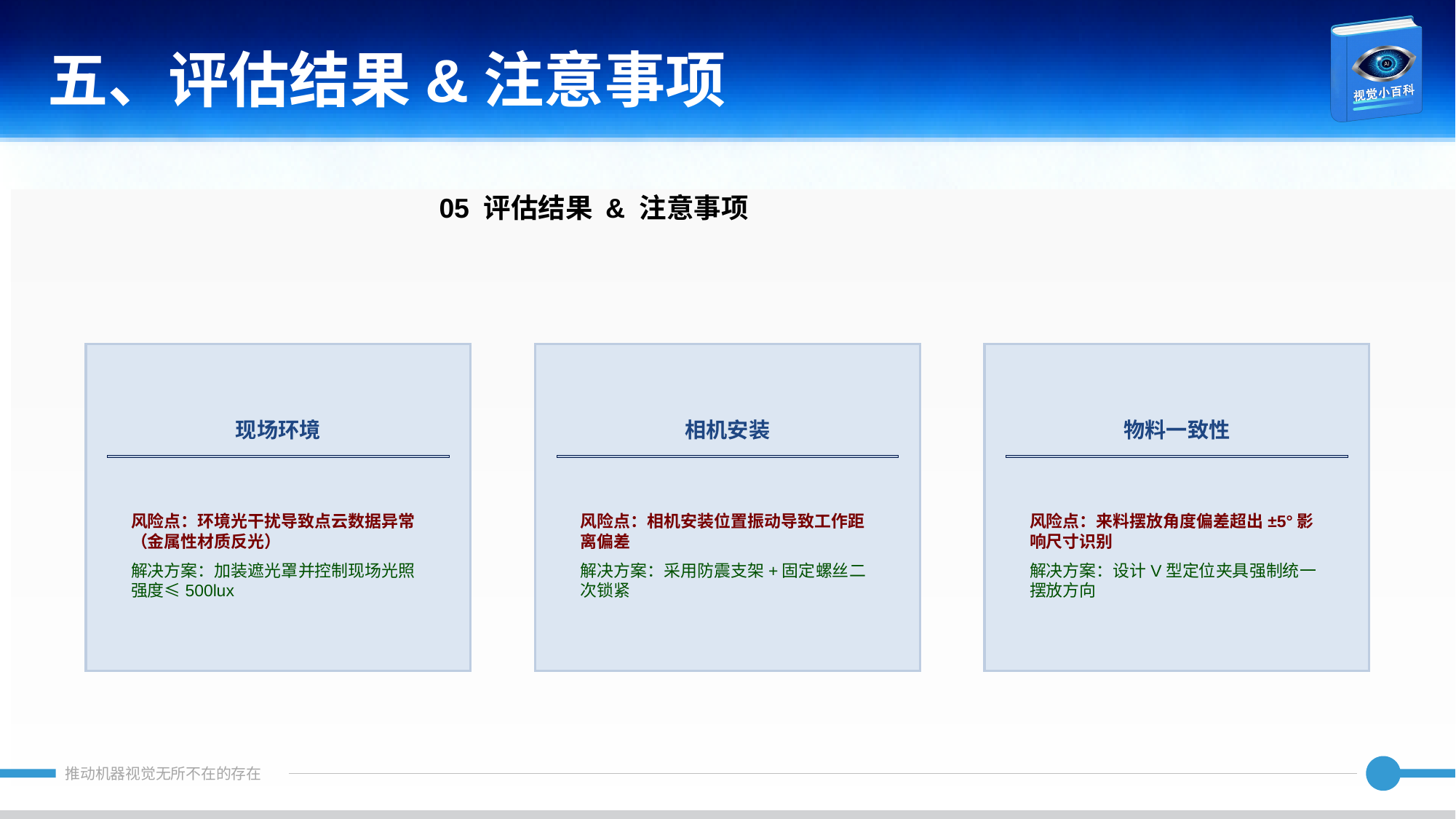

五、评估结果&注意事项

05 评估结果 & 注意事项

现场环境

相机安装

物料一致性

风险点：环境光干扰导致点云数据异常（金属性材质反光）
解决方案：加装遮光罩并控制现场光照强度≤500lux

风险点：相机安装位置振动导致工作距离偏差
解决方案：采用防震支架+固定螺丝二次锁紧

风险点：来料摆放角度偏差超出±5°影响尺寸识别
解决方案：设计V型定位夹具强制统一摆放方向
10